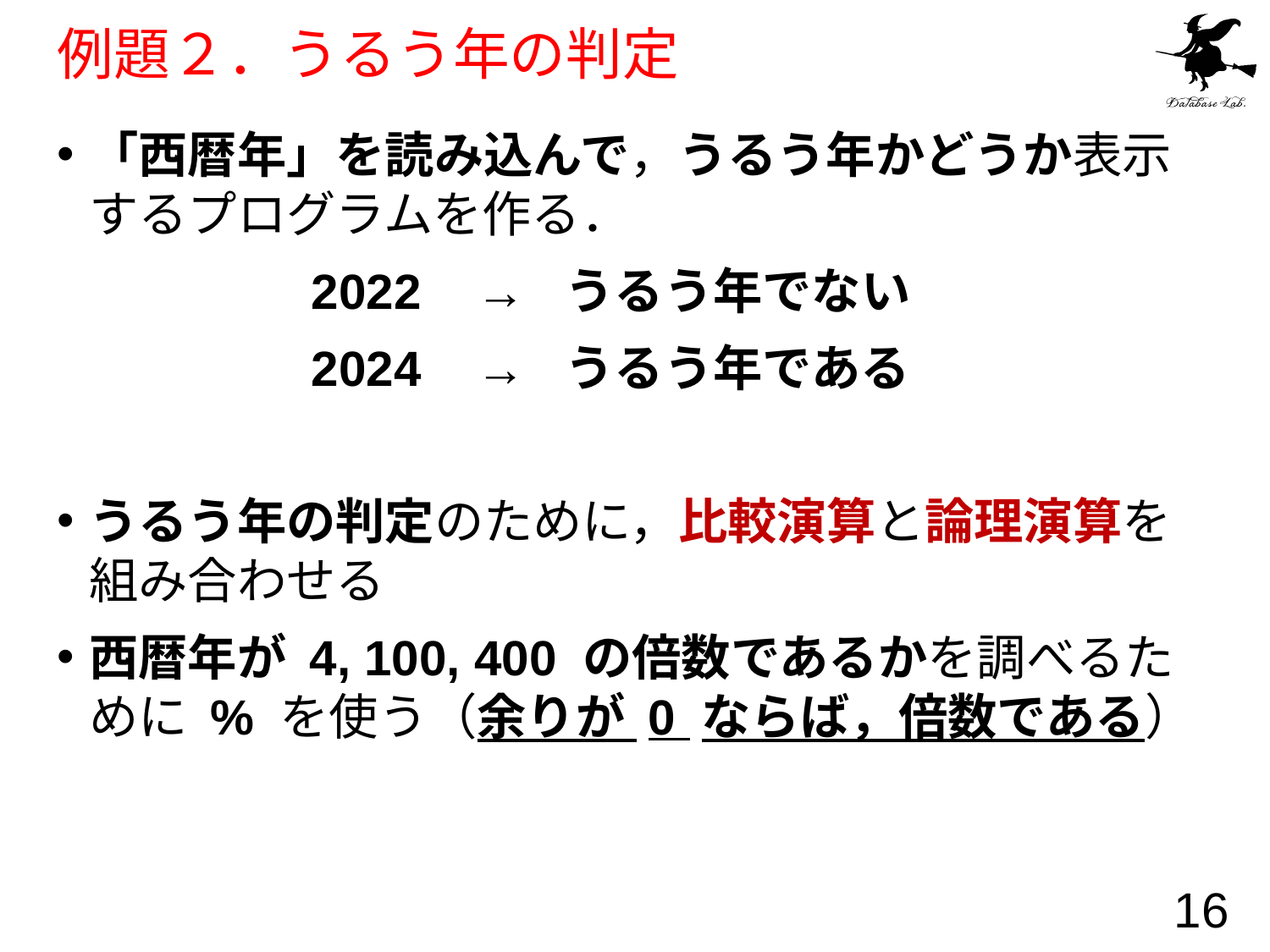

# 例題２．うるう年の判定
「西暦年」を読み込んで，うるう年かどうか表示するプログラムを作る．
		2022    →  うるう年でない
		2024    →  うるう年である

うるう年の判定のために，比較演算と論理演算を組み合わせる
西暦年が 4, 100, 400 の倍数であるかを調べるために % を使う（余りが 0 ならば，倍数である）

16